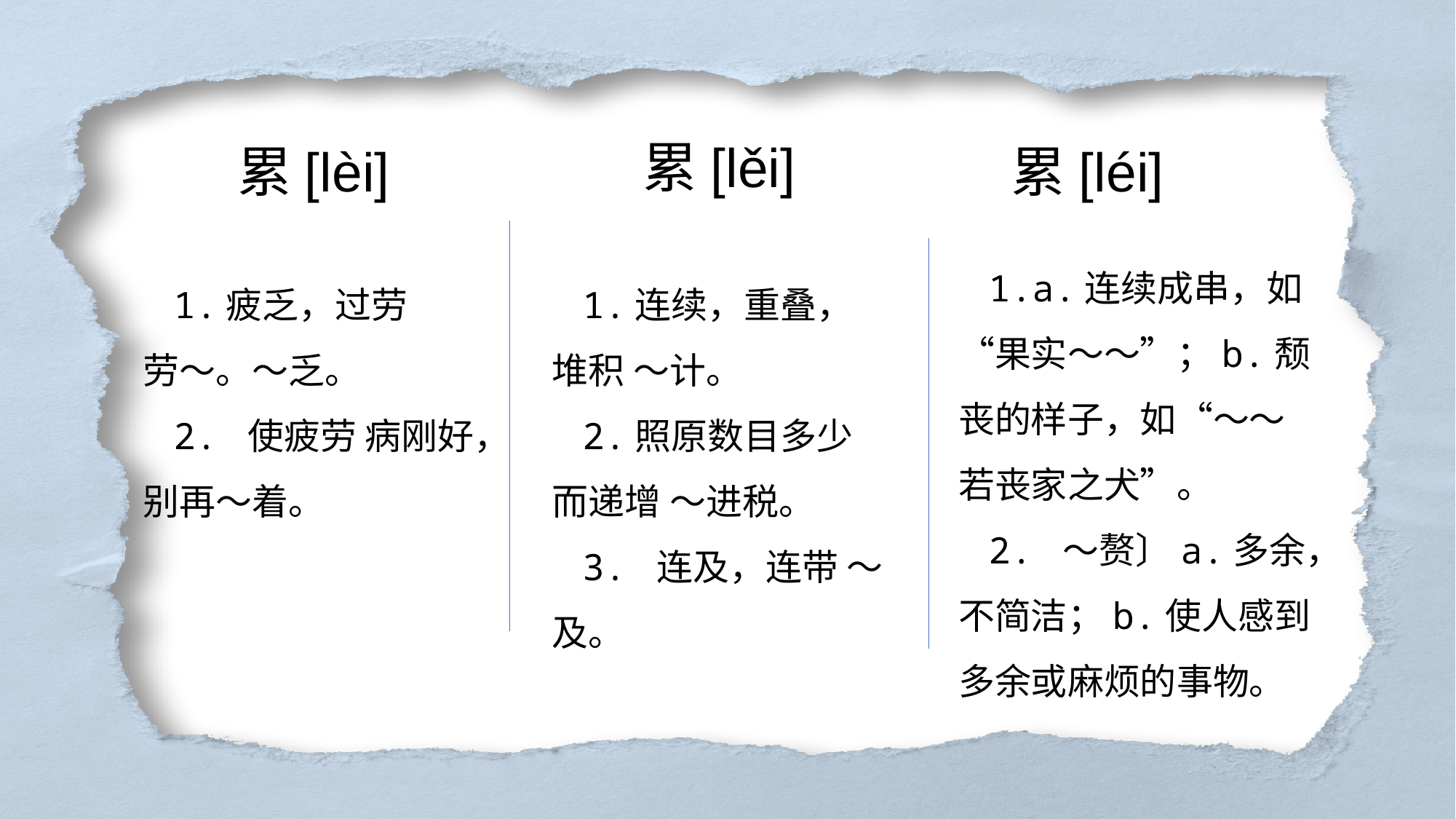

累[lěi]
累[lèi]
累[léi]

1.a.连续成串，如“果实～～”；b.颓丧的样子，如“～～若丧家之犬”。
2. ～赘〕a.多余，不简洁；b.使人感到多余或麻烦的事物。

1.疲乏，过劳 劳～。～乏。
2. 使疲劳 病刚好，别再～着。

1.连续，重叠，堆积 ～计。
2.照原数目多少而递增 ～进税。
3. 连及，连带 ～及。